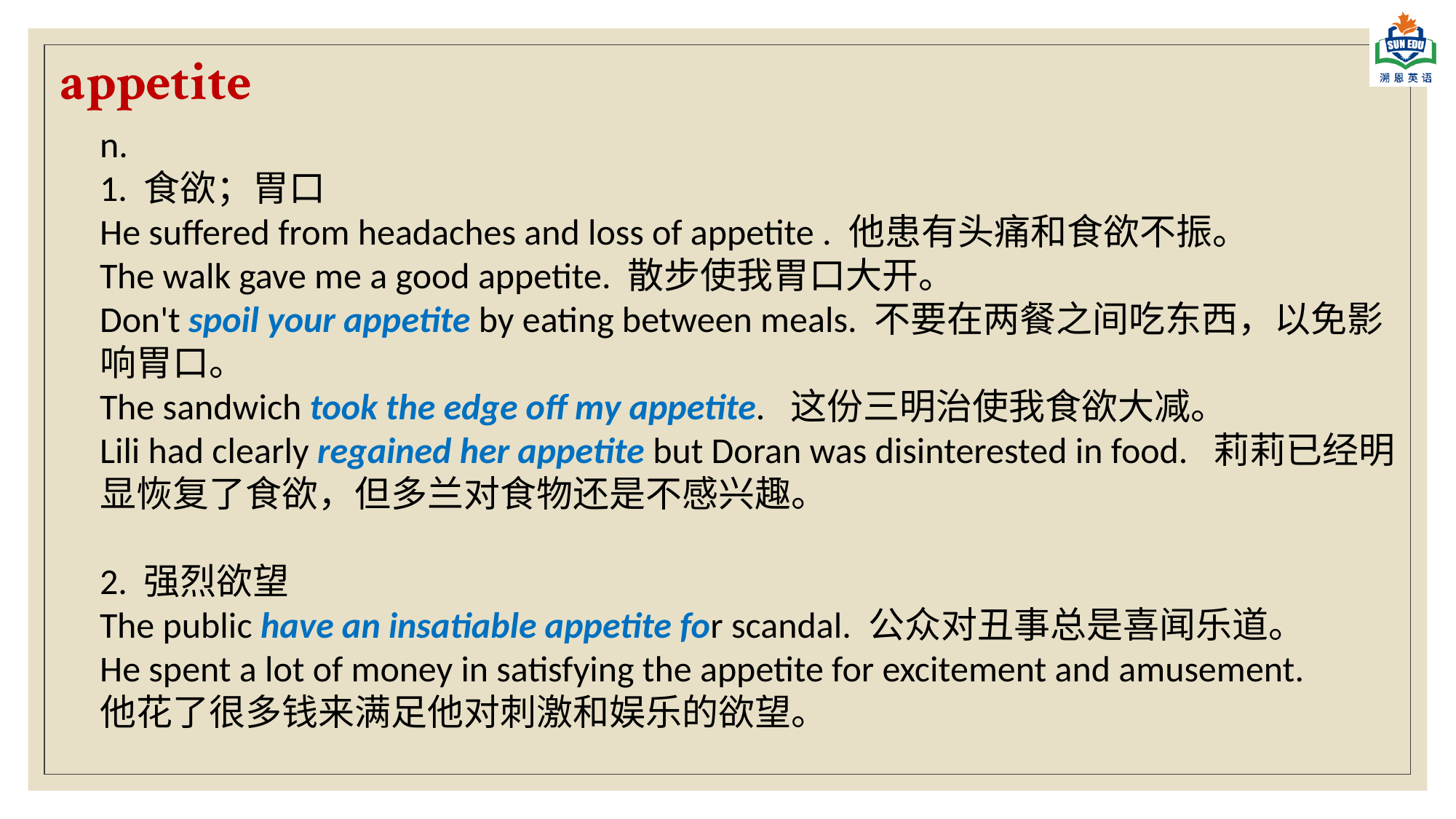

appetite
n.
1. 食欲；胃口
He suffered from headaches and loss of appetite . 他患有头痛和食欲不振。
The walk gave me a good appetite. 散步使我胃口大开。
Don't spoil your appetite by eating between meals. 不要在两餐之间吃东西，以免影响胃口。
The sandwich took the edge off my appetite.  这份三明治使我食欲大减。
Lili had clearly regained her appetite but Doran was disinterested in food.  莉莉已经明显恢复了食欲，但多兰对食物还是不感兴趣。

2. 强烈欲望
The public have an insatiable appetite for scandal. 公众对丑事总是喜闻乐道。
He spent a lot of money in satisfying the appetite for excitement and amusement.
他花了很多钱来满足他对刺激和娱乐的欲望。